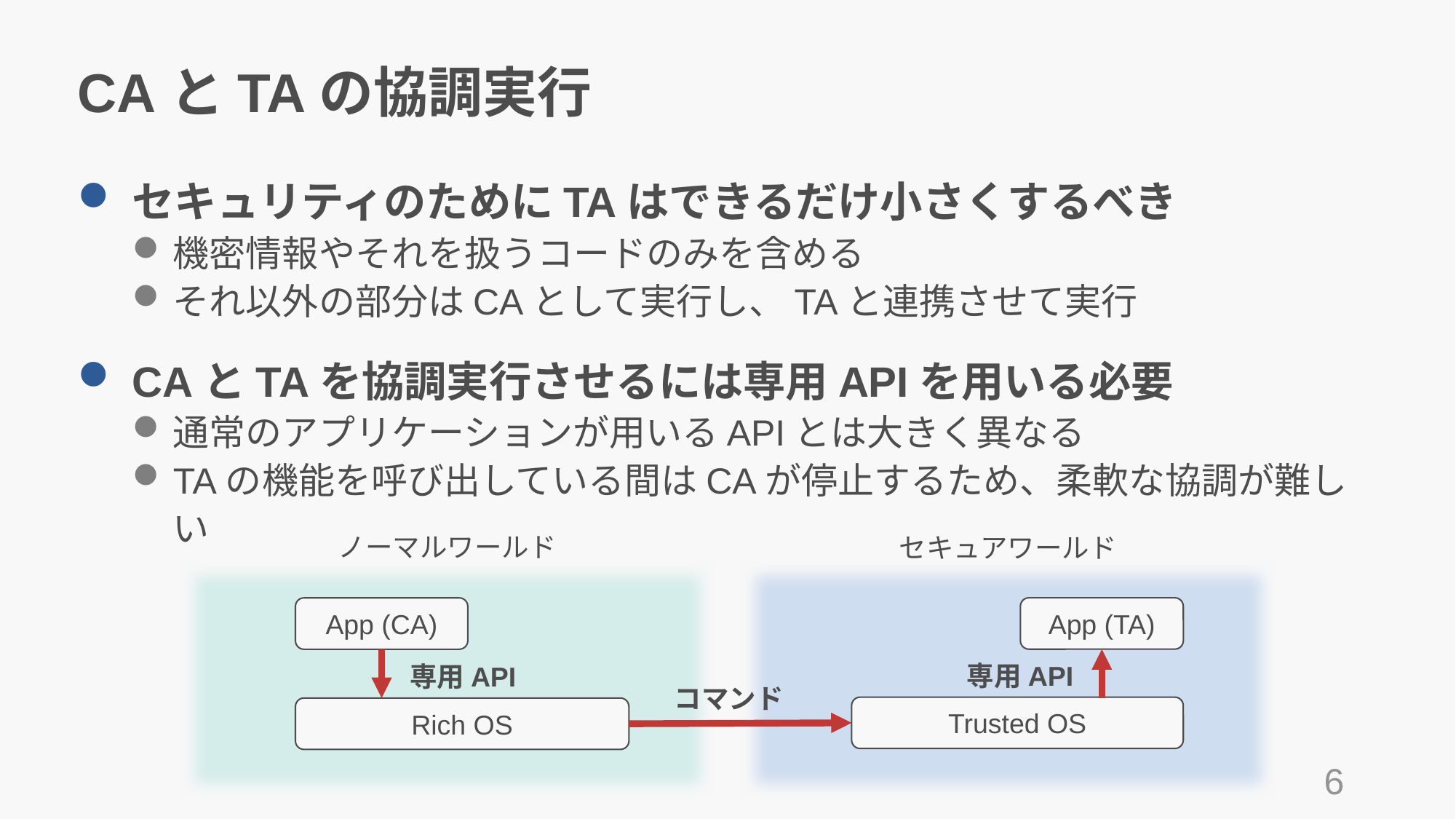

# CAとTAの協調実行
セキュリティのためにTAはできるだけ小さくするべき
機密情報やそれを扱うコードのみを含める
それ以外の部分はCAとして実行し、TAと連携させて実行
CAとTAを協調実行させるには専用APIを用いる必要
通常のアプリケーションが用いるAPIとは大きく異なる
TAの機能を呼び出している間はCAが停止するため、柔軟な協調が難しい
ノーマルワールド
セキュアワールド

App (TA)
App (CA)
専用API
専用API
コマンド
Trusted OS
Rich OS